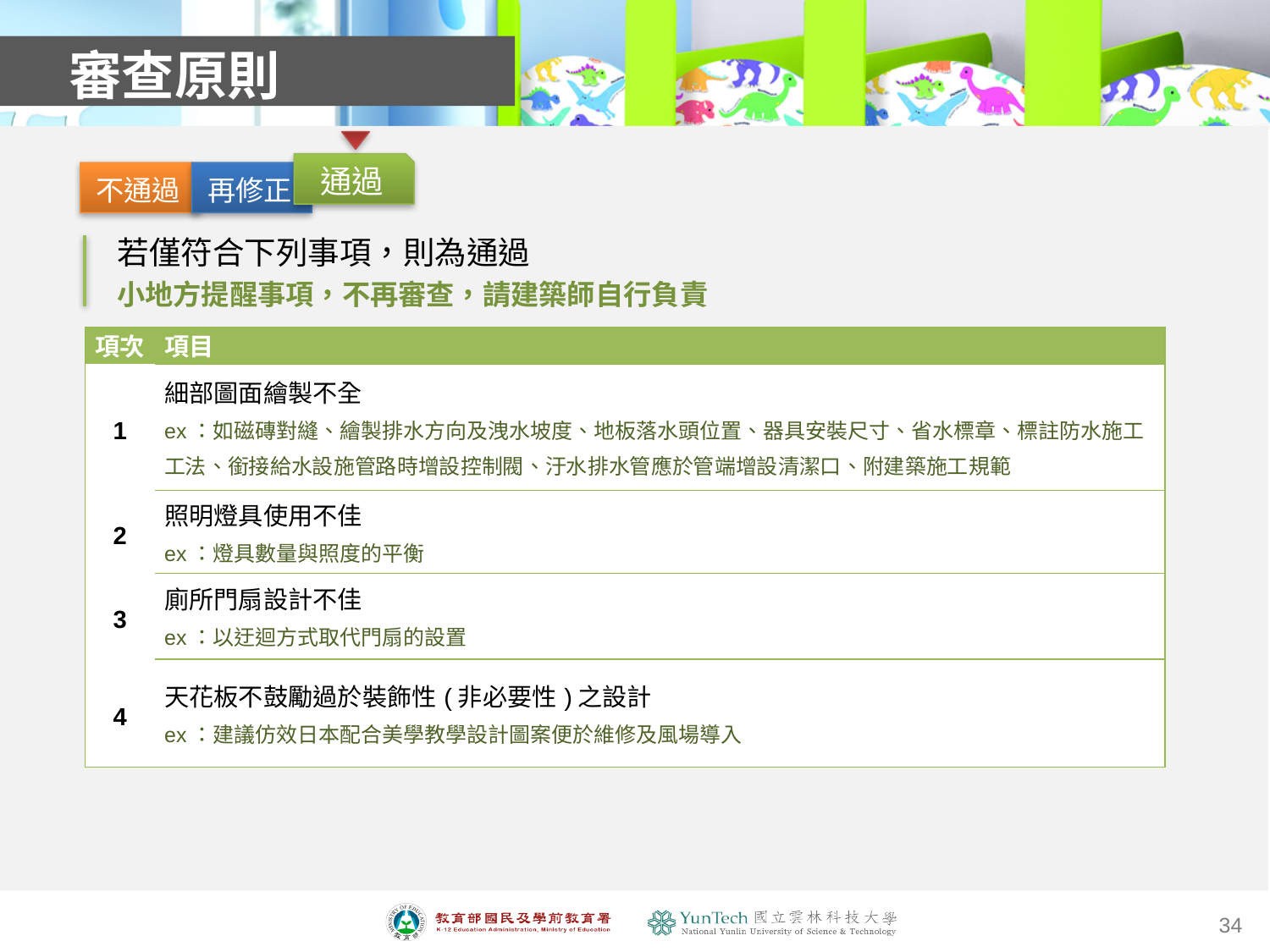

審查原則

通過
不通過
再修正
若僅符合下列事項，則為通過
小地方提醒事項，不再審查，請建築師自行負責
| 項次 | 項目 |
| --- | --- |
| 1 | 細部圖面繪製不全 ex：如磁磚對縫、繪製排水方向及洩水坡度、地板落水頭位置、器具安裝尺寸、省水標章、標註防水施工工法、銜接給水設施管路時增設控制閥、汙水排水管應於管端增設清潔口、附建築施工規範 |
| 2 | 照明燈具使用不佳 ex：燈具數量與照度的平衡 |
| 3 | 廁所門扇設計不佳 ex：以迂迴方式取代門扇的設置 |
| 4 | 天花板不鼓勵過於裝飾性(非必要性)之設計 ex：建議仿效日本配合美學教學設計圖案便於維修及風場導入 |